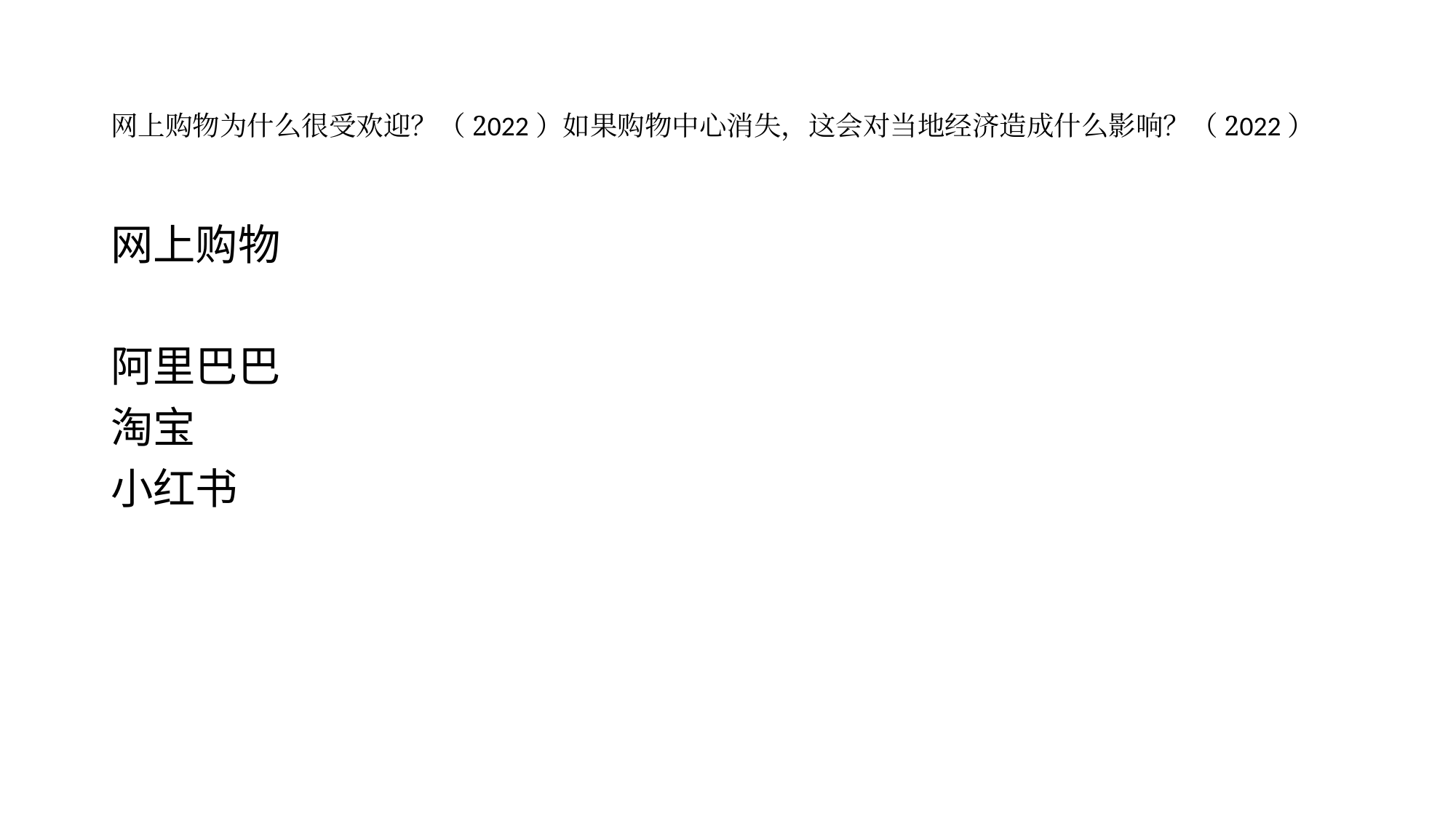

# 网上购物为什么很受欢迎？（2022）如果购物中心消失，这会对当地经济造成什么影响？（2022）
网上购物

阿里巴巴
淘宝
小红书